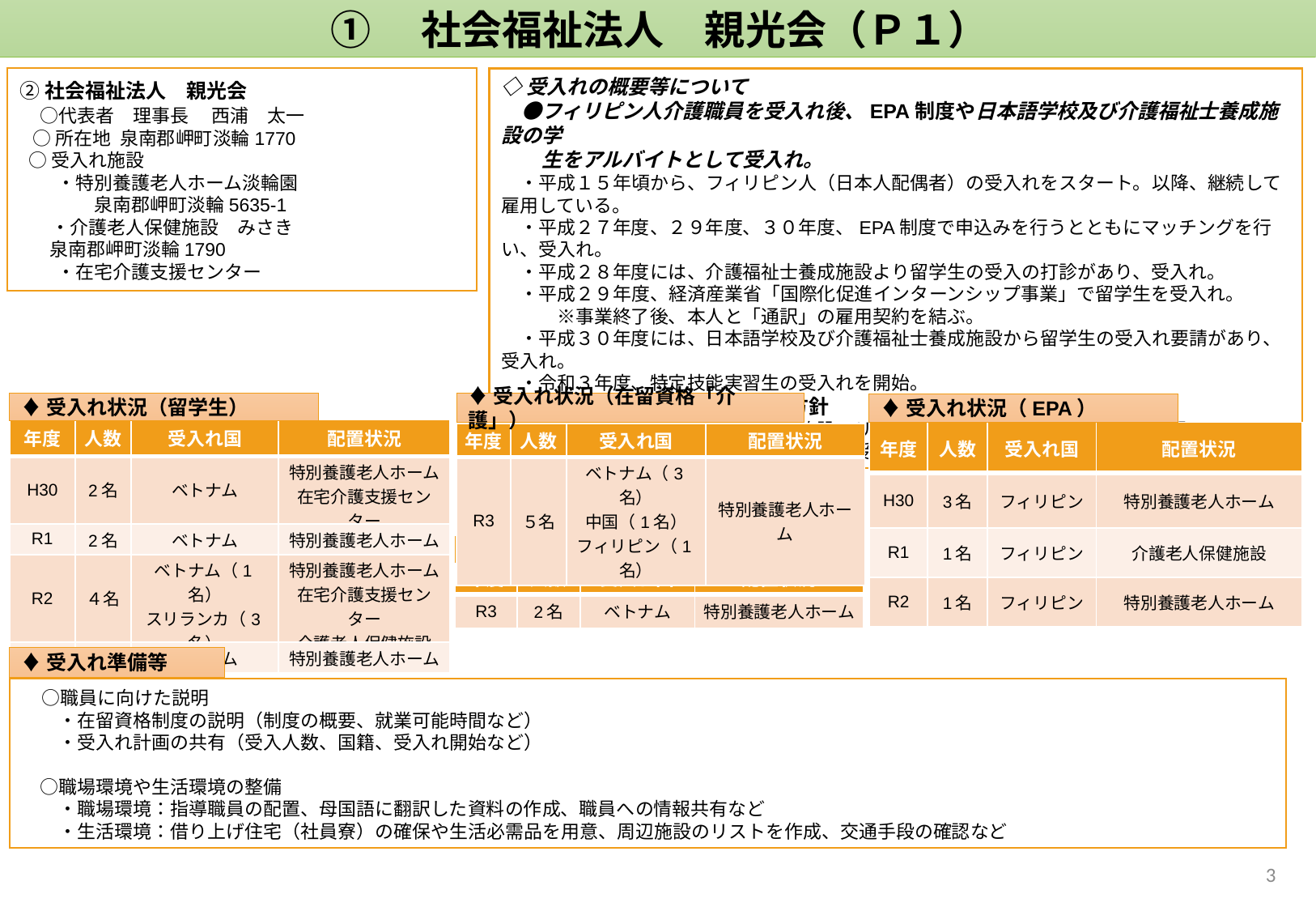

①　社会福祉法人　親光会（Ｐ１）

②社会福祉法人　親光会
　○代表者　理事長 　西浦　太一
   ○所在地  泉南郡岬町淡輪1770
  ○受入れ施設
　　・特別養護老人ホーム淡輪園
　　　　泉南郡岬町淡輪5635-1
 　 ・介護老人保健施設　みさき
      泉南郡岬町淡輪1790
　　・在宅介護支援センター

◇受入れの概要等について
　●フィリピン人介護職員を受入れ後、EPA制度や日本語学校及び介護福祉士養成施設の学
　　生をアルバイトとして受入れ。
　・平成１５年頃から、フィリピン人（日本人配偶者）の受入れをスタート。以降、継続して雇用している。
　・平成２７年度、２９年度、３０年度、EPA制度で申込みを行うとともにマッチングを行い、受入れ。
　・平成２８年度には、介護福祉士養成施設より留学生の受入の打診があり、受入れ。
　・平成２９年度、経済産業省「国際化促進インターンシップ事業」で留学生を受入れ。
　　　※事業終了後、本人と「通訳」の雇用契約を結ぶ。
　・平成３０年度には、日本語学校及び介護福祉士養成施設から留学生の受入れ要請があり、受入れ。
　・令和３年度、特定技能実習生の受入れを開始。
◇今後の外国人介護人材の雇用方針
　・外国人介護職員には、将来的に施設のリーダーとして働いてもらうことを希望している。
　・人材確保の観点から特定技能実習生の受入れも進めていく。
♦受入れ状況（留学生）
♦受入れ状況（在留資格「介護」）
♦受入れ状況（EPA）
| 年度 | 人数 | 受入れ国 | 配置状況 |
| --- | --- | --- | --- |
| H30 | 2名 | ベトナム | 特別養護老人ホーム 在宅介護支援センター |
| R1 | 2名 | ベトナム | 特別養護老人ホーム |
| R2 | ４名 | ベトナム（1名） スリランカ（3名） | 特別養護老人ホーム 在宅介護支援センター 介護老人保健施設 |
| R3 | 1名 | ベトナム | 特別養護老人ホーム |
| 年度 | 人数 | 受入れ国 | 配置状況 |
| --- | --- | --- | --- |
| H30 | 3名 | フィリピン | 特別養護老人ホーム |
| R1 | 1名 | フィリピン | 介護老人保健施設 |
| R2 | 1名 | フィリピン | 特別養護老人ホーム |
| 年度 | 人数 | 受入れ国 | 配置状況 |
| --- | --- | --- | --- |
| R3 | ５名 | ベトナム（3名） 中国（1名） フィリピン（1名） | 特別養護老人ホーム |
♦受入れ状況（特定技能）
| 年度 | 人数 | 受入れ国 | 配置状況 |
| --- | --- | --- | --- |
| R3 | 2名 | ベトナム | 特別養護老人ホーム |
♦受入れ準備等
　○職員に向けた説明
　　・在留資格制度の説明（制度の概要、就業可能時間など）
　　・受入れ計画の共有（受入人数、国籍、受入れ開始など）

　○職場環境や生活環境の整備
　　・職場環境：指導職員の配置、母国語に翻訳した資料の作成、職員への情報共有など
　　・生活環境：借り上げ住宅（社員寮）の確保や生活必需品を用意、周辺施設のリストを作成、交通手段の確認など
3